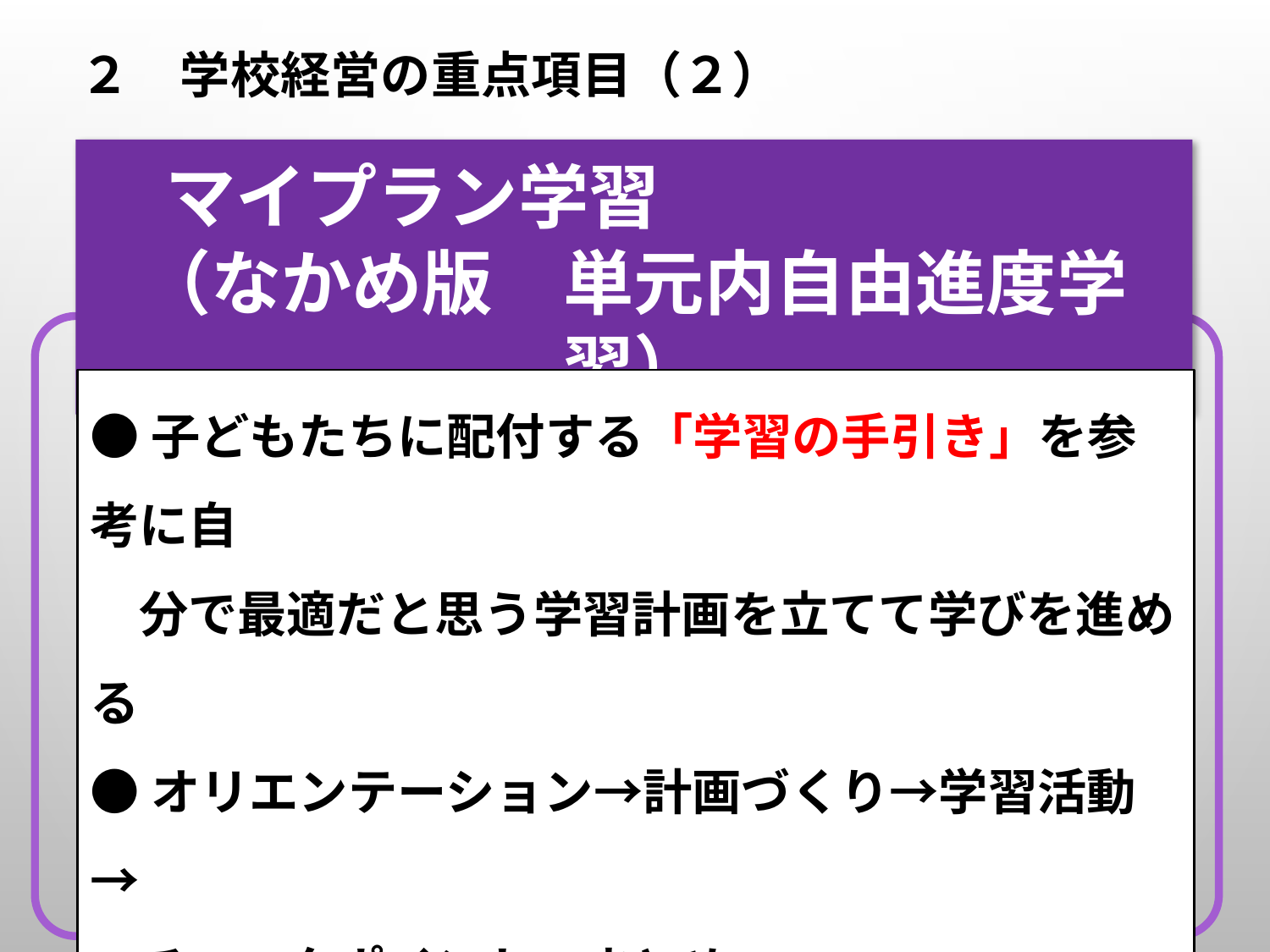

２　学校経営の重点項目（２）
　マイプラン学習
（なかめ版　単元内自由進度学習）

●子どもたちに配付する「学習の手引き」を参考に自
　分で最適だと思う学習計画を立てて学びを進める
●オリエンテーション→計画づくり→学習活動→
　チェックポイント→まとめ
●学期に１回程度、様々な教科にて行う
●各教科等の総授業時数の１割程度を目安に行う

### Chart: マイタイムの時間

| Category |
|---|